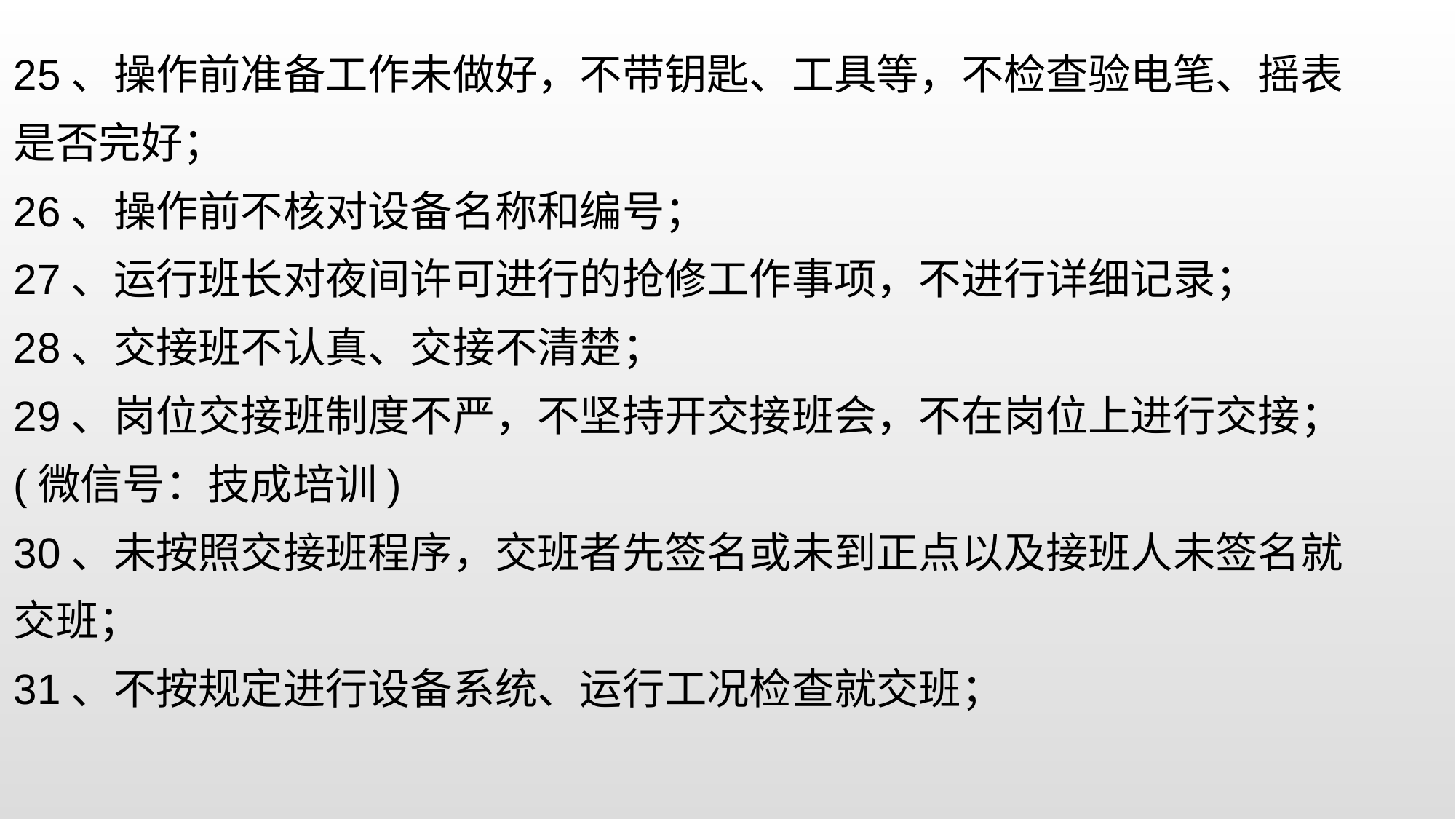

25、操作前准备工作未做好，不带钥匙、工具等，不检查验电笔、摇表是否完好；
26、操作前不核对设备名称和编号；
27、运行班长对夜间许可进行的抢修工作事项，不进行详细记录；
28、交接班不认真、交接不清楚；
29、岗位交接班制度不严，不坚持开交接班会，不在岗位上进行交接；(微信号：技成培训)
30、未按照交接班程序，交班者先签名或未到正点以及接班人未签名就交班；
31、不按规定进行设备系统、运行工况检查就交班；